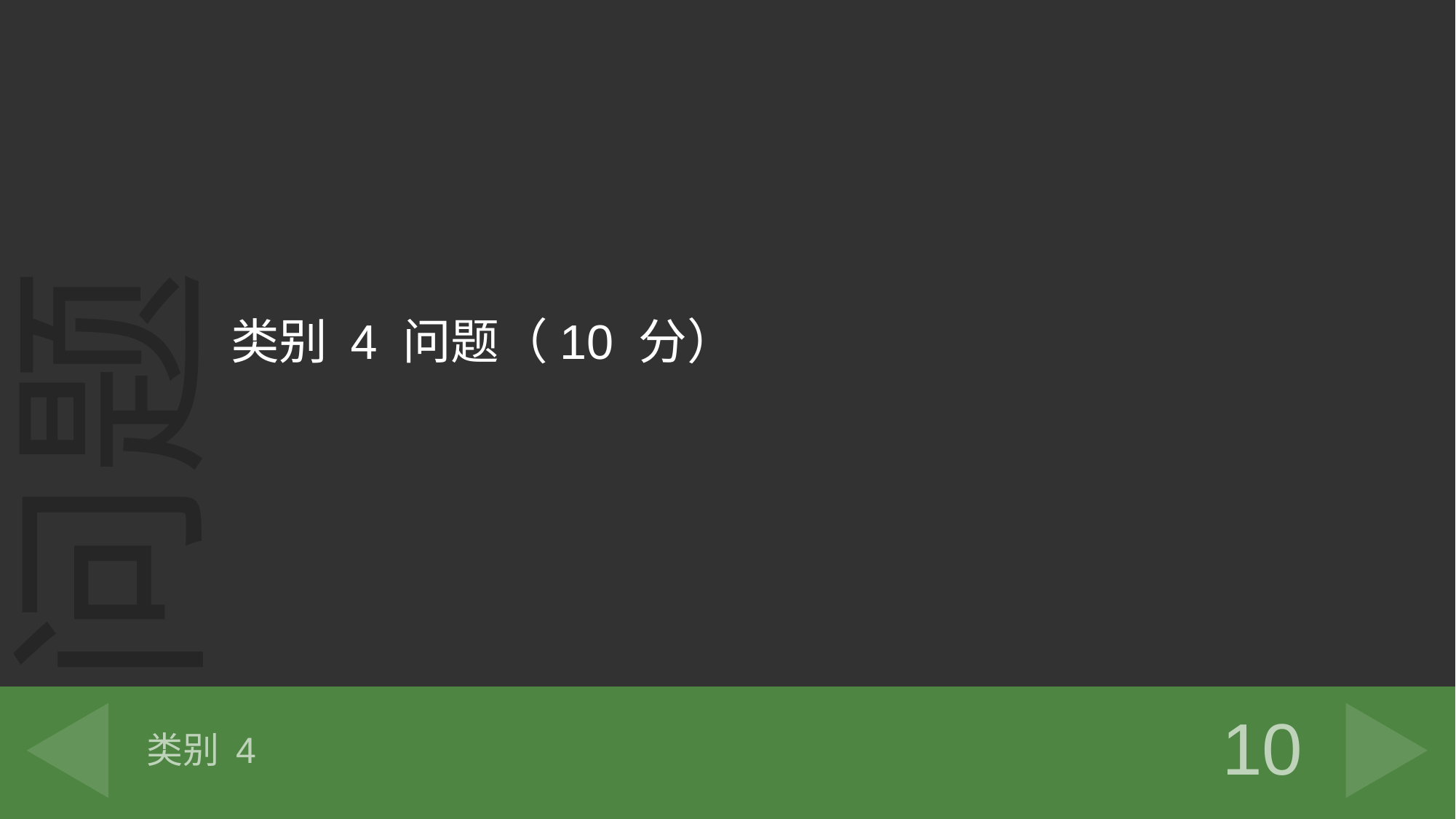

类别 4 问题（10 分）
# 类别 4
10